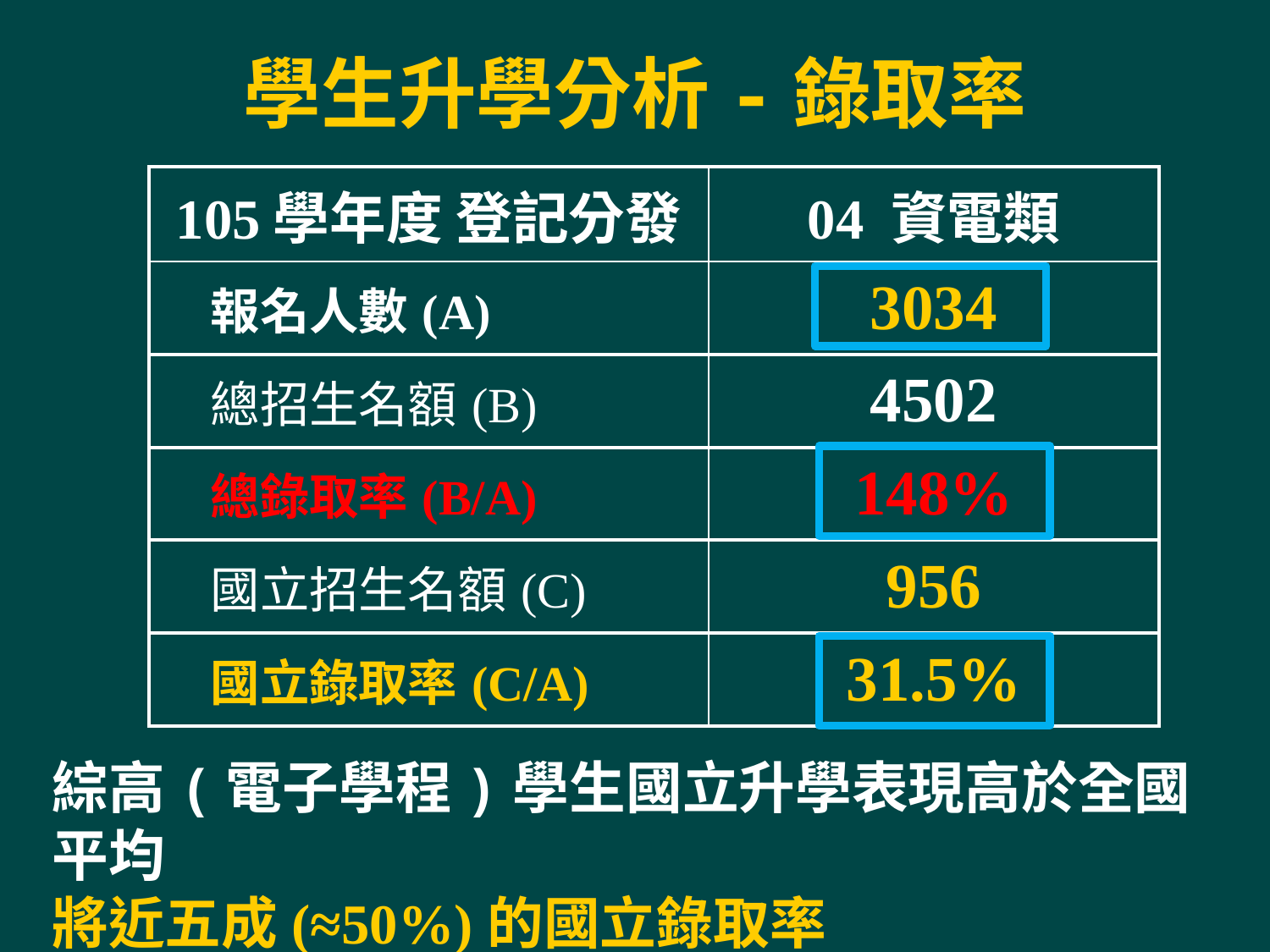

學生升學分析-錄取率
| 105學年度 登記分發 | 04 資電類 |
| --- | --- |
| 報名人數(A) | 3034 |
| 總招生名額(B) | 4502 |
| 總錄取率(B/A) | 148% |
| 國立招生名額(C) | 956 |
| 國立錄取率(C/A) | 31.5% |

綜高(電子學程)學生國立升學表現高於全國平均
將近五成(≈50%)的國立錄取率